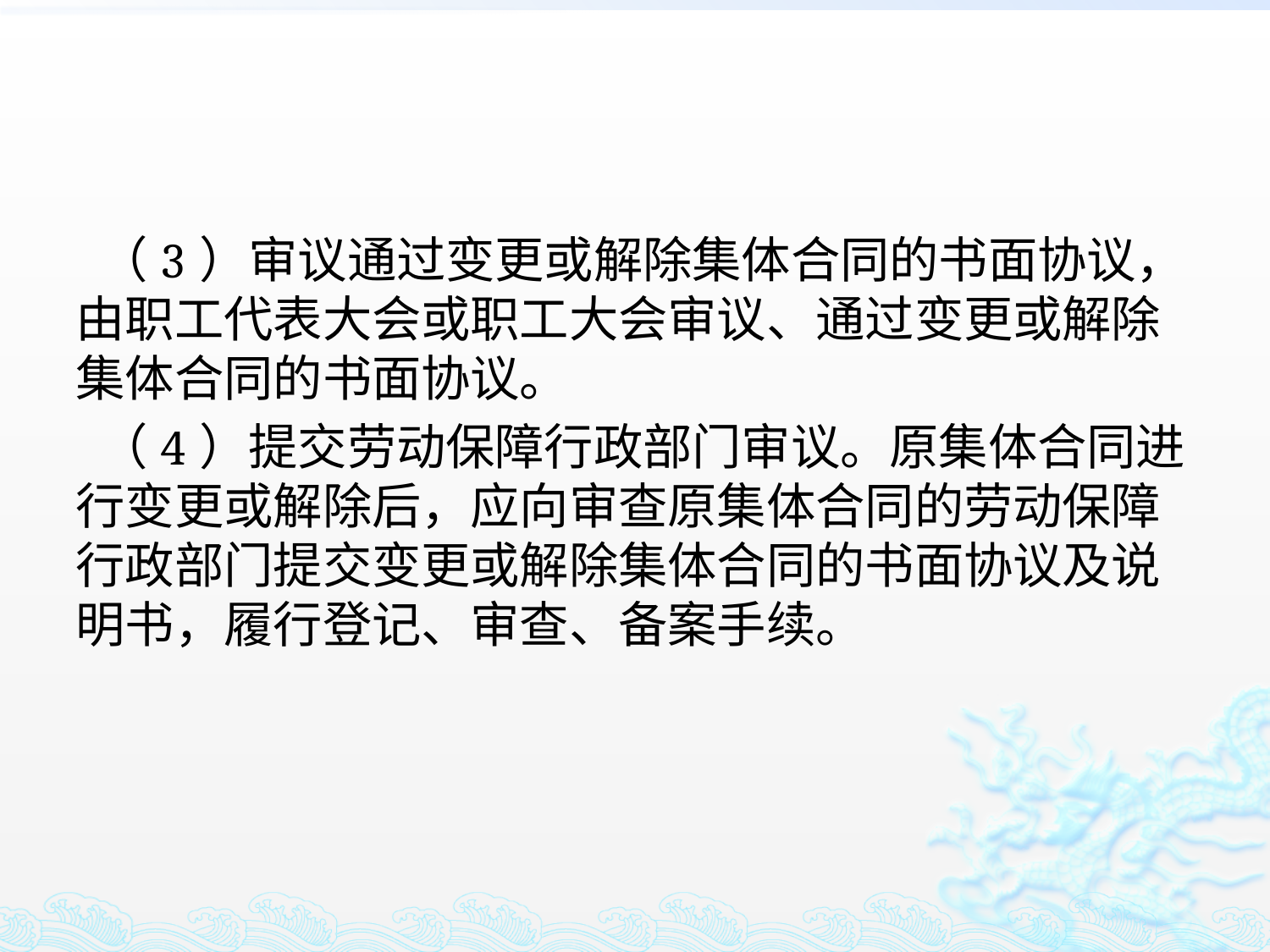

#
 （3）审议通过变更或解除集体合同的书面协议，由职工代表大会或职工大会审议、通过变更或解除集体合同的书面协议。
 （4）提交劳动保障行政部门审议。原集体合同进行变更或解除后，应向审查原集体合同的劳动保障行政部门提交变更或解除集体合同的书面协议及说明书，履行登记、审查、备案手续。